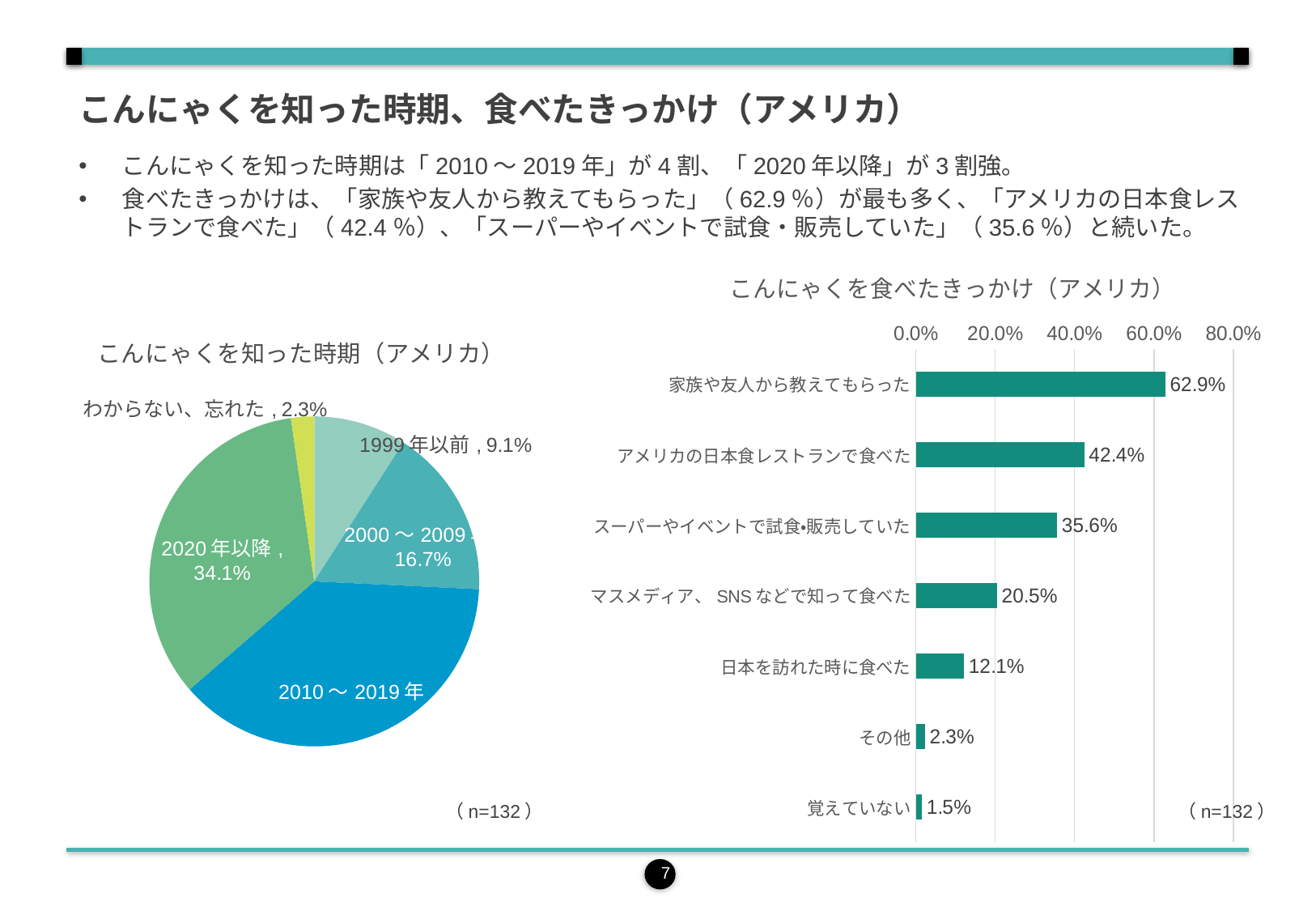

こんにゃくを知った時期、食べたきっかけ（アメリカ）
こんにゃくを知った時期は「2010～2019年」が4割、「2020年以降」が3割強。
食べたきっかけは、「家族や友人から教えてもらった」（62.9％）が最も多く、「アメリカの日本食レストランで食べた」（42.4％）、「スーパーやイベントで試食・販売していた」（35.6％）と続いた。

### Chart: こんにゃくを食べたきっかけ（アメリカ）

| Category | 列1 |
|---|---|
| 家族や友人から教えてもらった | 62.878787878787875 |
| アメリカの日本食レストランで食べた | 42.42424242424242 |
| スーパーやイベントで試食・販売していた | 35.60606060606061 |
| マスメディア、SNSなどで知って食べた | 20.454545454545453 |
| 日本を訪れた時に食べた | 12.121212121212121 |
| その他 | 2.272727272727273 |
| 覚えていない | 1.5151515151515151 |

### Chart: こんにゃくを知った時期（アメリカ）

| Category | アメリカ |
|---|---|
| 1999年以前 | 9.090909090909092 |
| 2000～2009年 | 16.666666666666668 |
| 2010～2019年 | 37.878787878787875 |
| 2020年以降 | 34.09090909090909 |
| わからない、忘れた | 2.272727272727273 |
（n=132）
（n=132）
7